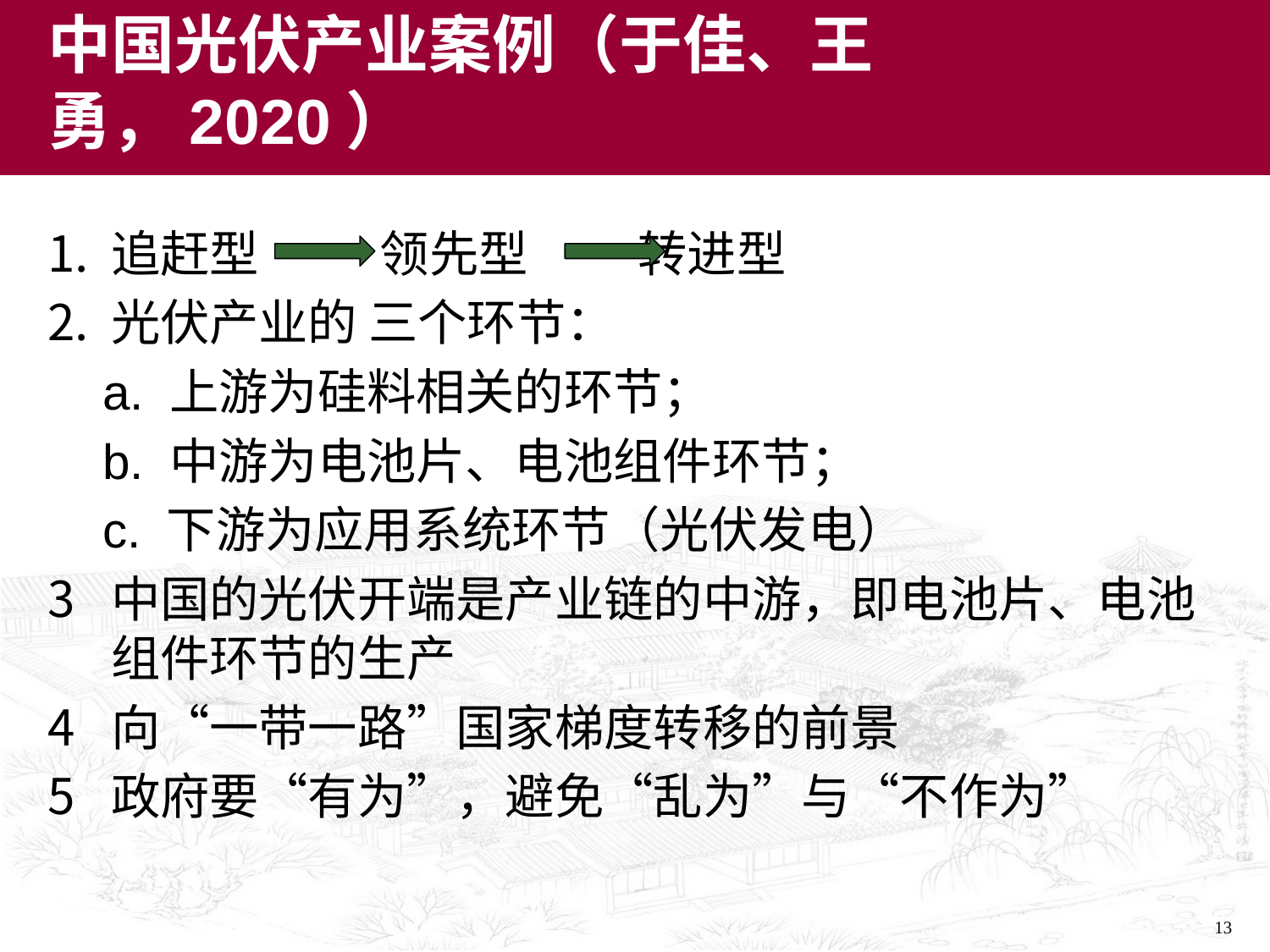

# 中国光伏产业案例（于佳、王勇，2020）
追赶型           领先型          转进型
光伏产业的 三个环节：
    a. 上游为硅料相关的环节；
    b. 中游为电池片、电池组件环节；
    c. 下游为应用系统环节（光伏发电）
中国的光伏开端是产业链的中游，即电池片、电池组件环节的生产
向“一带一路”国家梯度转移的前景
政府要“有为”，避免“乱为”与“不作为”

13